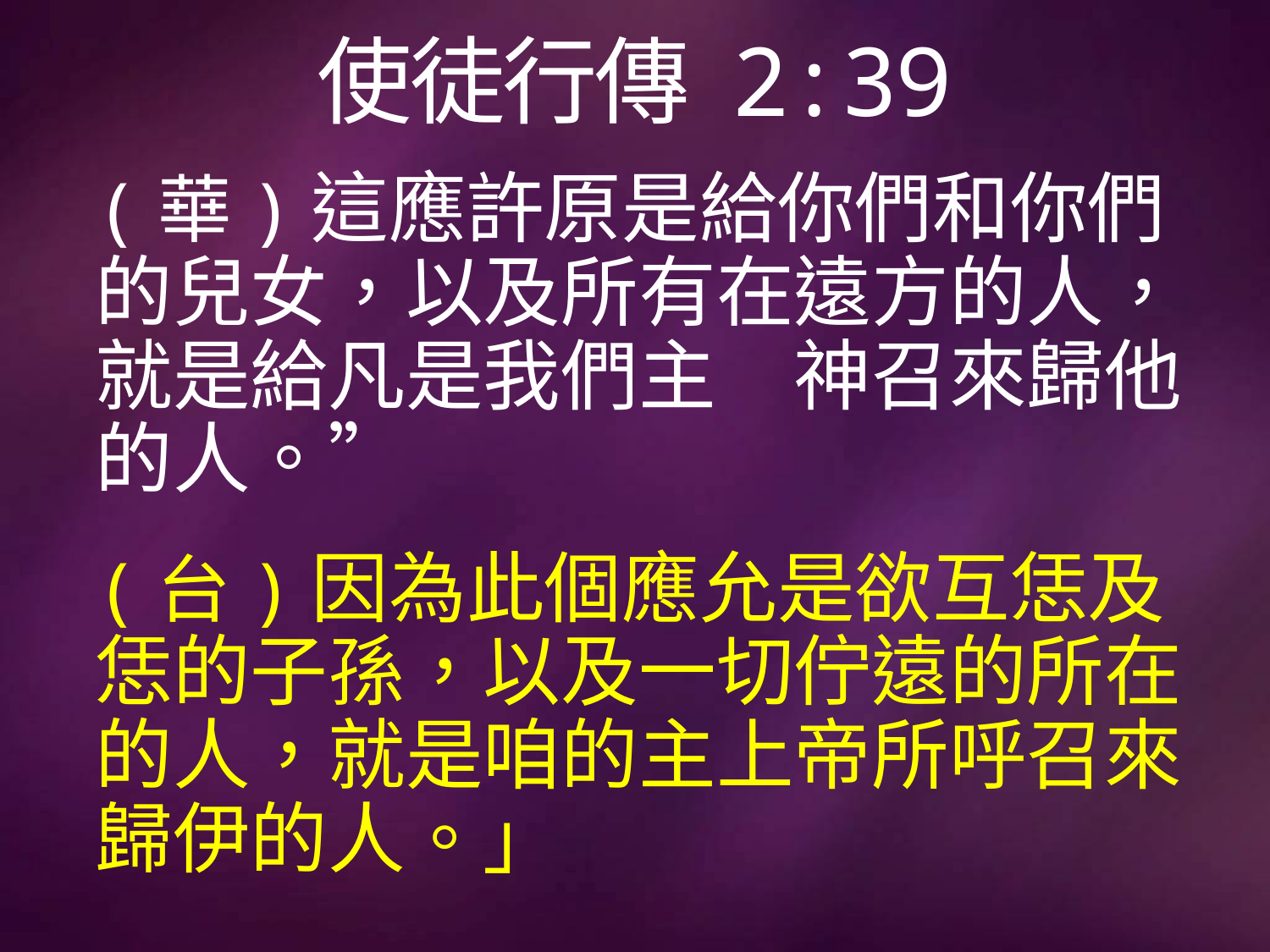

# 使徒行傳 2:39
(華)這應許原是給你們和你們的兒女，以及所有在遠方的人，就是給凡是我們主　神召來歸他的人。”
(台)因為此個應允是欲互恁及恁的子孫，以及一切佇遠的所在的人，就是咱的主上帝所呼召來歸伊的人。」